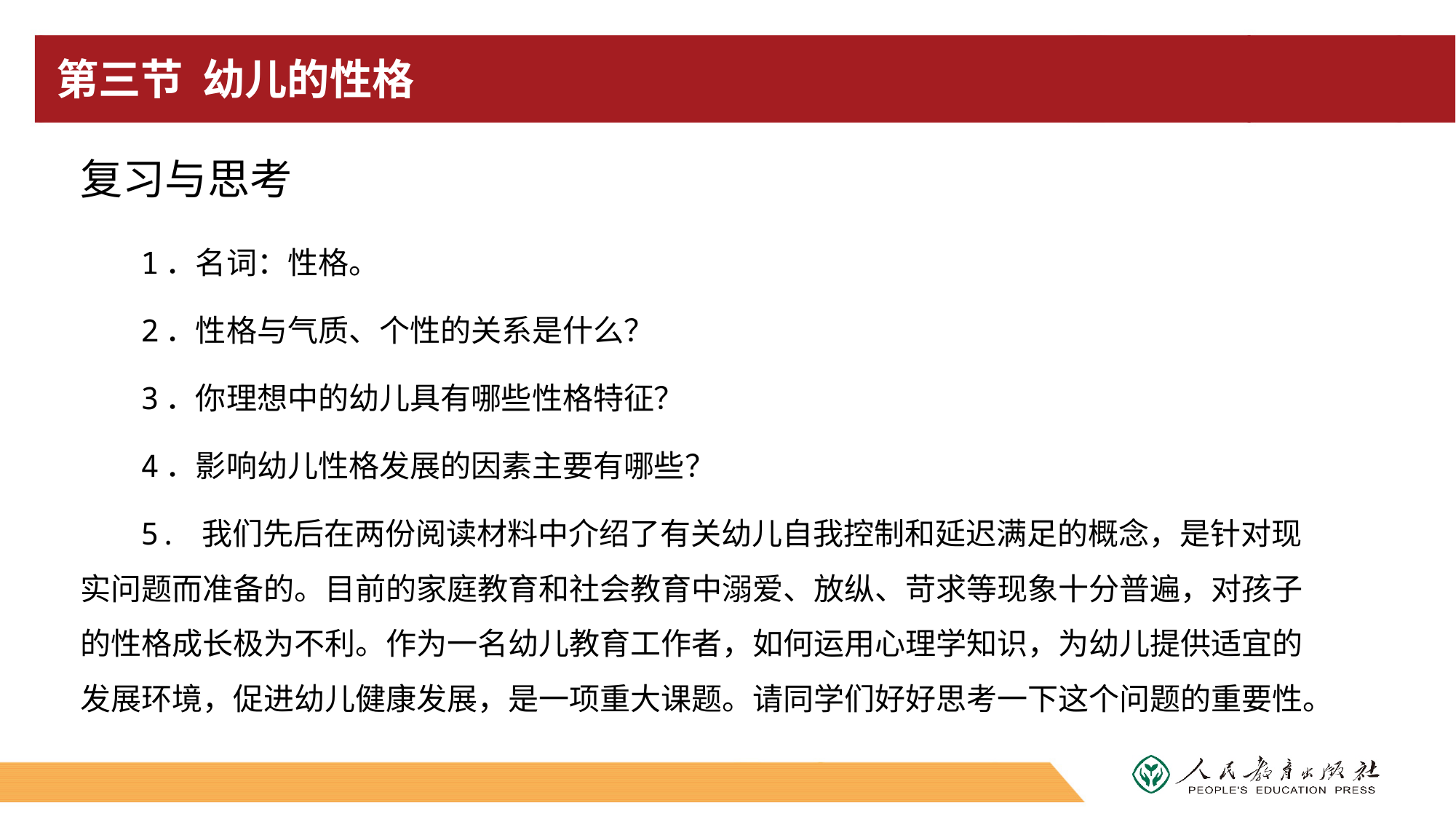

# 第三节  幼儿的性格
复习与思考
1．名词：性格。
2．性格与气质、个性的关系是什么？
3．你理想中的幼儿具有哪些性格特征？
4．影响幼儿性格发展的因素主要有哪些？
5. 我们先后在两份阅读材料中介绍了有关幼儿自我控制和延迟满足的概念，是针对现实问题而准备的。目前的家庭教育和社会教育中溺爱、放纵、苛求等现象十分普遍，对孩子的性格成长极为不利。作为一名幼儿教育工作者，如何运用心理学知识，为幼儿提供适宜的发展环境，促进幼儿健康发展，是一项重大课题。请同学们好好思考一下这个问题的重要性。